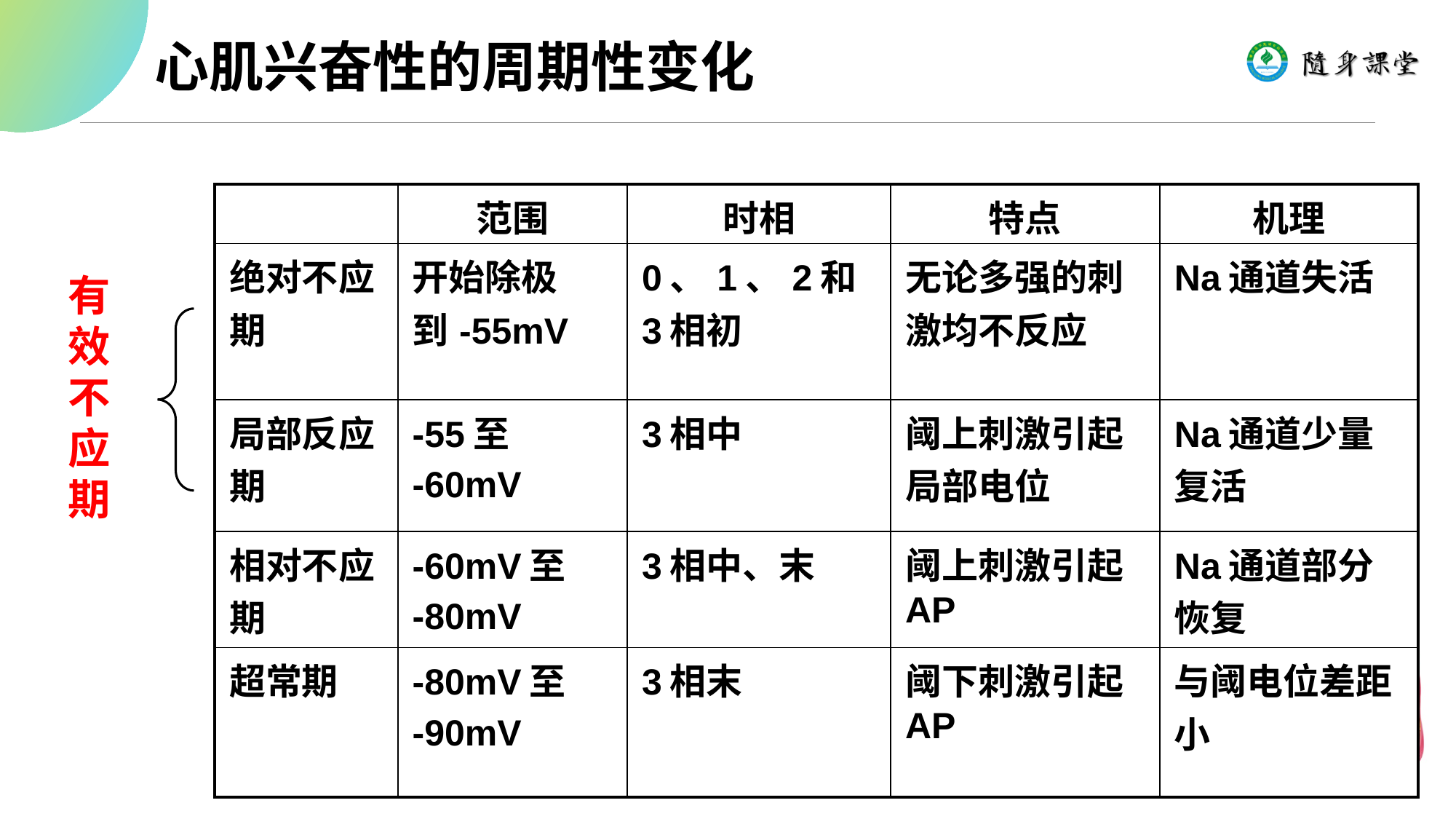

心肌兴奋性的周期性变化
|  | 范围 | 时相 | 特点 | 机理 |
| --- | --- | --- | --- | --- |
| 绝对不应期 | 开始除极到-55mV | 0、1、2和3相初 | 无论多强的刺激均不反应 | Na通道失活 |
| 局部反应期 | -55至 -60mV | 3相中 | 阈上刺激引起局部电位 | Na通道少量复活 |
| 相对不应期 | -60mV至 -80mV | 3相中、末 | 阈上刺激引起AP | Na通道部分恢复 |
| 超常期 | -80mV至 -90mV | 3相末 | 阈下刺激引起AP | 与阈电位差距小 |
有效不应期